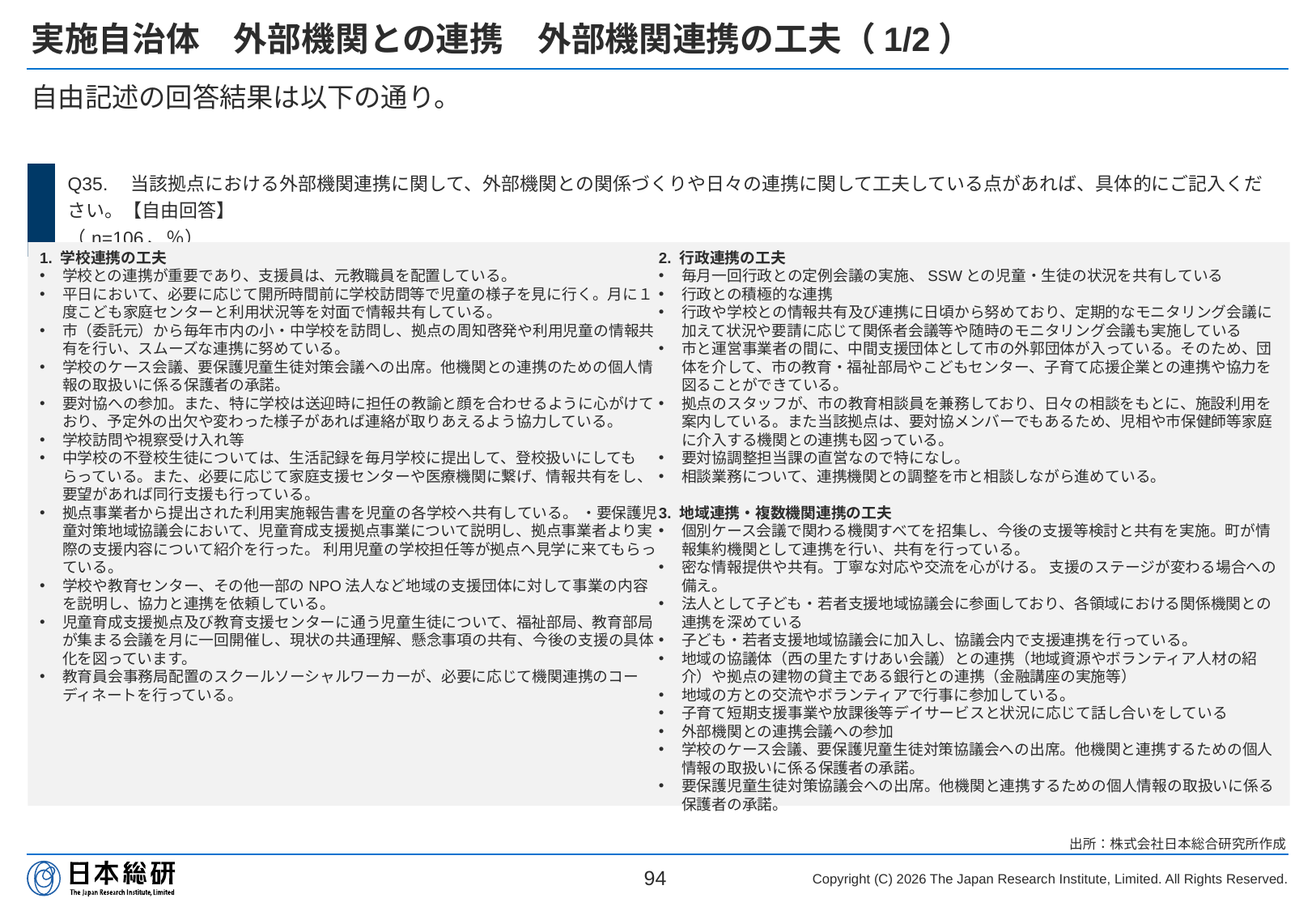

# 実施自治体　外部機関との連携　外部機関連携の工夫（1/2）
自由記述の回答結果は以下の通り。

|  | Q35.　当該拠点における外部機関連携に関して、外部機関との関係づくりや日々の連携に関して工夫している点があれば、具体的にご記入ください。【自由回答】 （n=106、％） |
| --- | --- |
1. 学校連携の工夫
学校との連携が重要であり、支援員は、元教職員を配置している。
平日において、必要に応じて開所時間前に学校訪問等で児童の様子を見に行く。月に１度こども家庭センターと利用状況等を対面で情報共有している。
市（委託元）から毎年市内の小・中学校を訪問し、拠点の周知啓発や利用児童の情報共有を行い、スムーズな連携に努めている。
学校のケース会議、要保護児童生徒対策会議への出席。他機関との連携のための個人情報の取扱いに係る保護者の承諾。
要対協への参加。また、特に学校は送迎時に担任の教諭と顔を合わせるように心がけており、予定外の出欠や変わった様子があれば連絡が取りあえるよう協力している。
学校訪問や視察受け入れ等
中学校の不登校生徒については、生活記録を毎月学校に提出して、登校扱いにしてもらっている。また、必要に応じて家庭支援センターや医療機関に繋げ、情報共有をし、要望があれば同行支援も行っている。
拠点事業者から提出された利用実施報告書を児童の各学校へ共有している。 ・要保護児童対策地域協議会において、児童育成支援拠点事業について説明し、拠点事業者より実際の支援内容について紹介を行った。 利用児童の学校担任等が拠点へ見学に来てもらっている。
学校や教育センター、その他一部のNPO法人など地域の支援団体に対して事業の内容を説明し、協力と連携を依頼している。
児童育成支援拠点及び教育支援センターに通う児童生徒について、福祉部局、教育部局が集まる会議を月に一回開催し、現状の共通理解、懸念事項の共有、今後の支援の具体化を図っています。
教育員会事務局配置のスクールソーシャルワーカーが、必要に応じて機関連携のコーディネートを行っている。

2. 行政連携の工夫
毎月一回行政との定例会議の実施、SSWとの児童・生徒の状況を共有している
行政との積極的な連携
行政や学校との情報共有及び連携に日頃から努めており、定期的なモニタリング会議に加えて状況や要請に応じて関係者会議等や随時のモニタリング会議も実施している
市と運営事業者の間に、中間支援団体として市の外郭団体が入っている。そのため、団体を介して、市の教育・福祉部局やこどもセンター、子育て応援企業との連携や協力を図ることができている。
拠点のスタッフが、市の教育相談員を兼務しており、日々の相談をもとに、施設利用を案内している。また当該拠点は、要対協メンバーでもあるため、児相や市保健師等家庭に介入する機関との連携も図っている。
要対協調整担当課の直営なので特になし。
相談業務について、連携機関との調整を市と相談しながら進めている。

3. 地域連携・複数機関連携の工夫
個別ケース会議で関わる機関すべてを招集し、今後の支援等検討と共有を実施。町が情報集約機関として連携を行い、共有を行っている。
密な情報提供や共有。丁寧な対応や交流を心がける。 支援のステージが変わる場合への備え。
法人として子ども・若者支援地域協議会に参画しており、各領域における関係機関との連携を深めている
子ども・若者支援地域協議会に加入し、協議会内で支援連携を行っている。
地域の協議体（西の里たすけあい会議）との連携（地域資源やボランティア人材の紹介）や拠点の建物の貸主である銀行との連携（金融講座の実施等）
地域の方との交流やボランティアで行事に参加している。
子育て短期支援事業や放課後等デイサービスと状況に応じて話し合いをしている
外部機関との連携会議への参加
学校のケース会議、要保護児童生徒対策協議会への出席。他機関と連携するための個人情報の取扱いに係る保護者の承諾。
要保護児童生徒対策協議会への出席。他機関と連携するための個人情報の取扱いに係る保護者の承諾。
出所：株式会社日本総合研究所作成